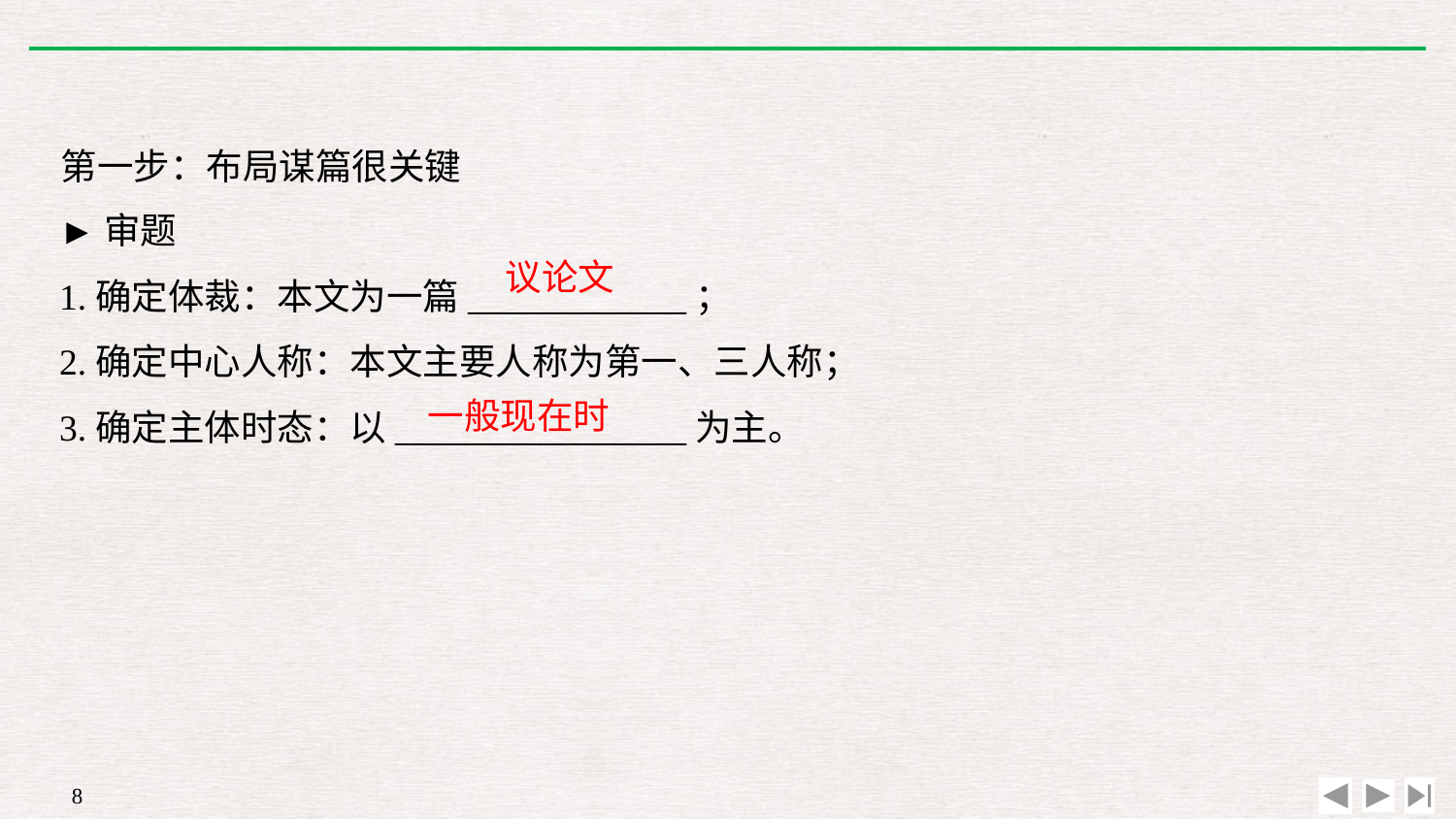

第一步：布局谋篇很关键
►审题
1.确定体裁：本文为一篇____________；
2.确定中心人称：本文主要人称为第一、三人称；
3.确定主体时态：以________________为主。
议论文
一般现在时